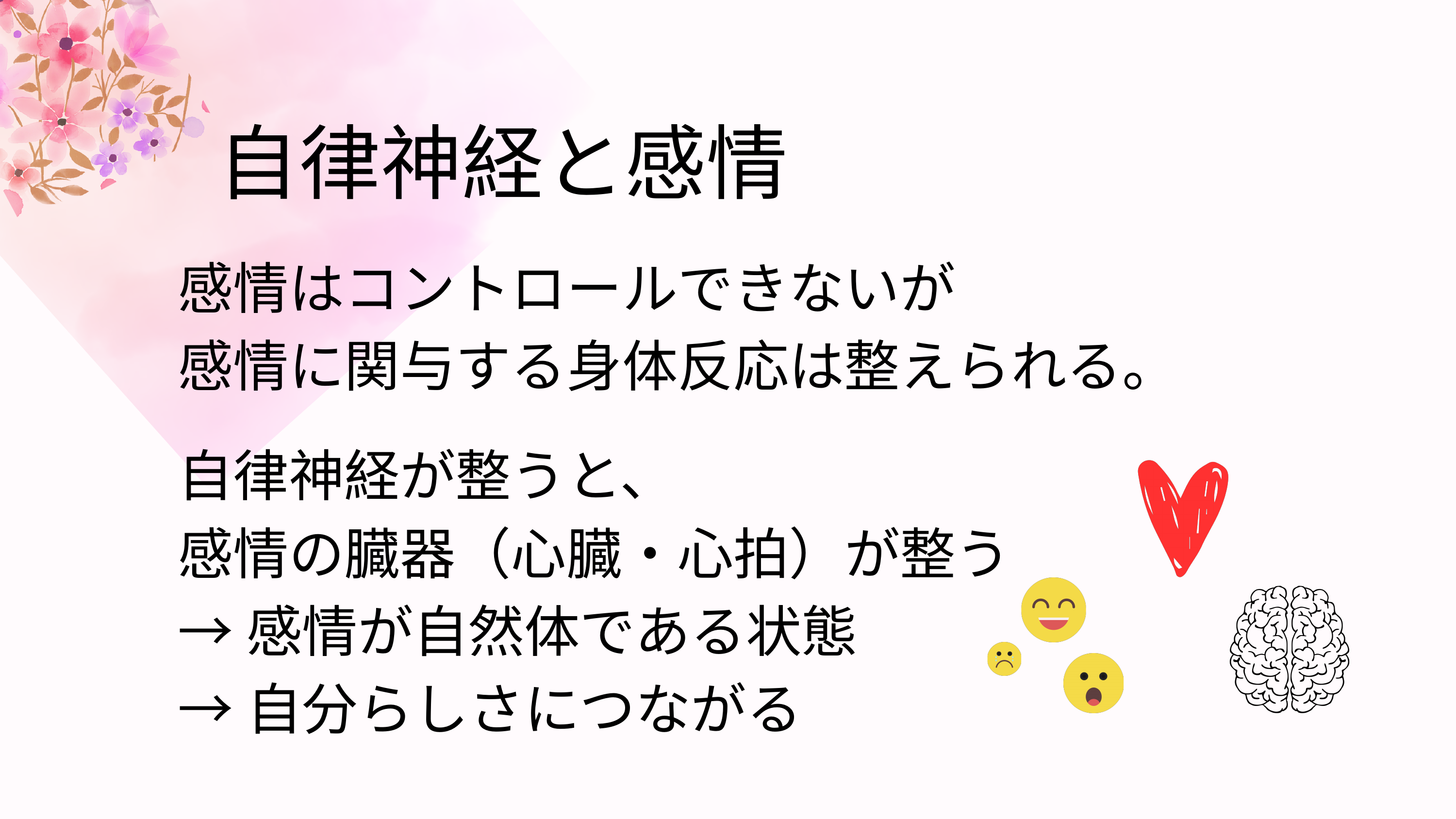

自律神経と感情
感情はコントロールできないが
感情に関与する身体反応は整えられる。
自律神経が整うと、
感情の臓器（心臓・心拍）が整う
→感情が自然体である状態
→自分らしさにつながる